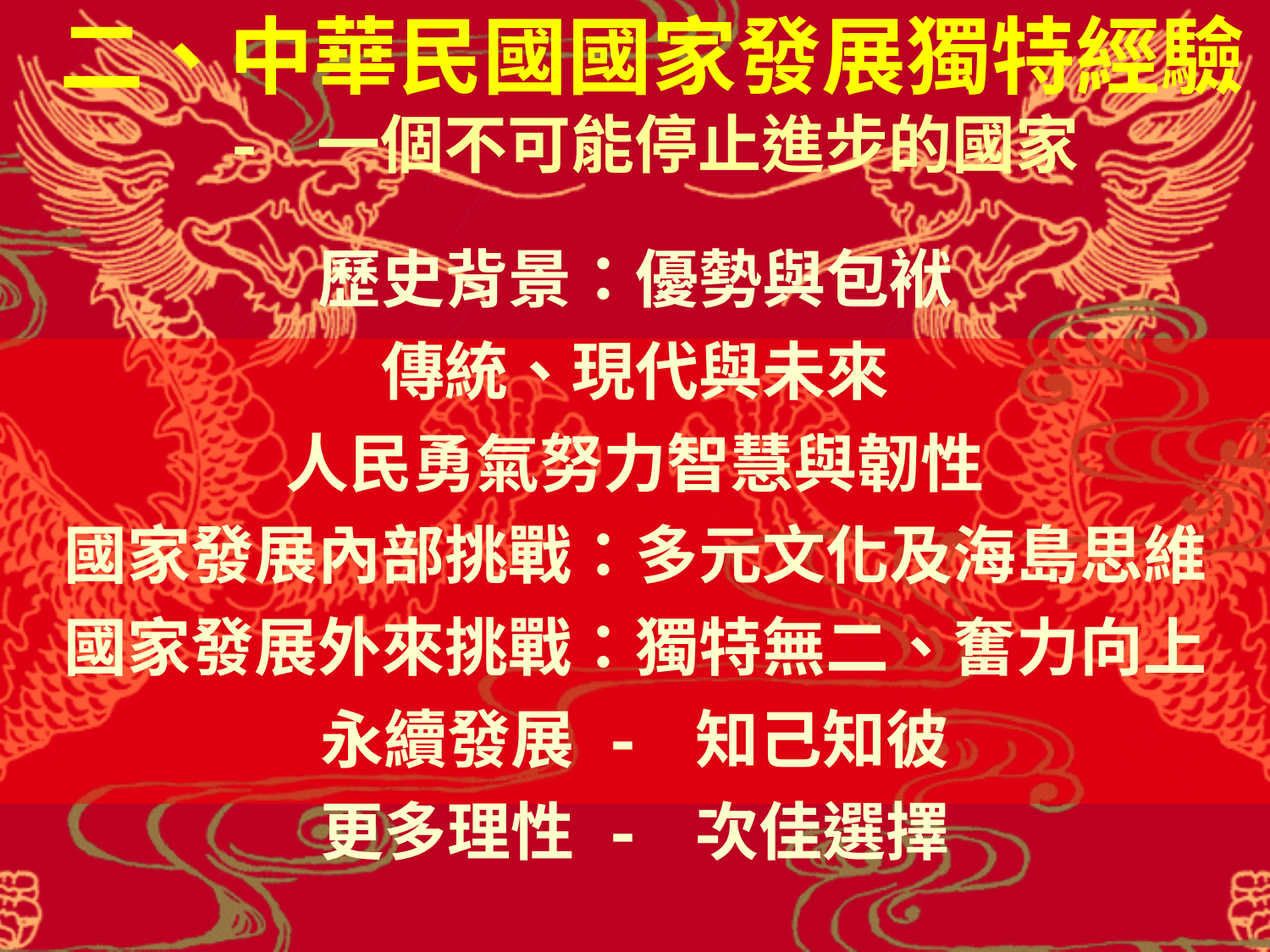

# 二、中華民國國家發展獨特經驗 - 一個不可能停止進步的國家
歷史背景：優勢與包袱
傳統、現代與未來
人民勇氣努力智慧與韌性
國家發展內部挑戰：多元文化及海島思維
國家發展外來挑戰：獨特無二、奮力向上
永續發展 - 知己知彼
更多理性 - 次佳選擇